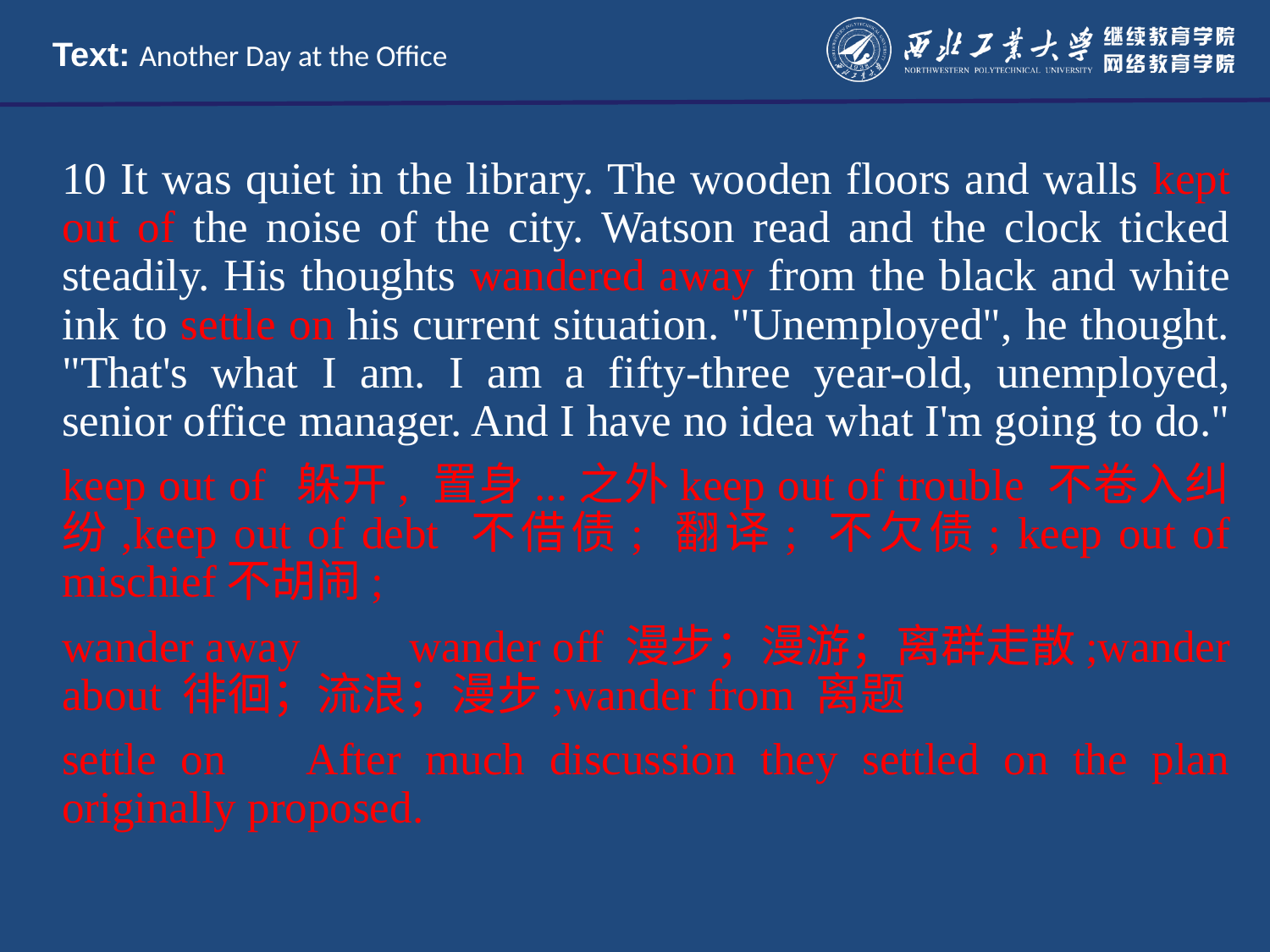

# Text: Another Day at the Office
10 It was quiet in the library. The wooden floors and walls kept out of the noise of the city. Watson read and the clock ticked steadily. His thoughts wandered away from the black and white ink to settle on his current situation. "Unemployed", he thought. "That's what I am. I am a fifty-three year-old, unemployed, senior office manager. And I have no idea what I'm going to do."
keep out of		躲开, 置身...之外keep out of trouble 不卷入纠纷,keep out of debt 不借债; 翻译; 不欠债; keep out of mischief不胡闹;
wander away	wander off 漫步；漫游；离群走散;wander about 徘徊；流浪；漫步;wander from 离题
settle on		After much discussion they settled on the plan originally proposed.